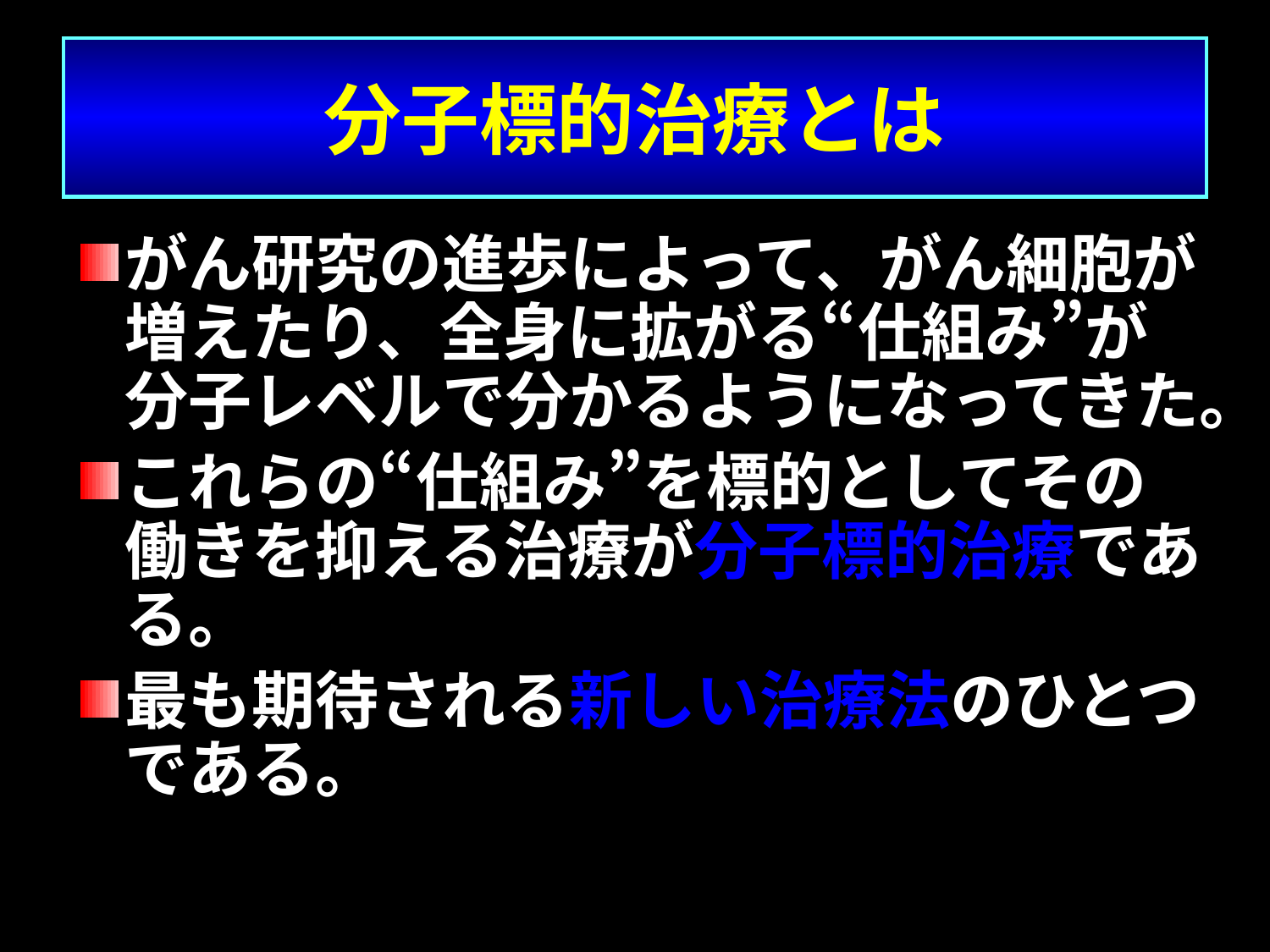

# 分子標的治療とは
がん研究の進歩によって、がん細胞が増えたり、全身に拡がる“仕組み”が分子レベルで分かるようになってきた。
これらの“仕組み”を標的としてその働きを抑える治療が分子標的治療である。
最も期待される新しい治療法のひとつである。